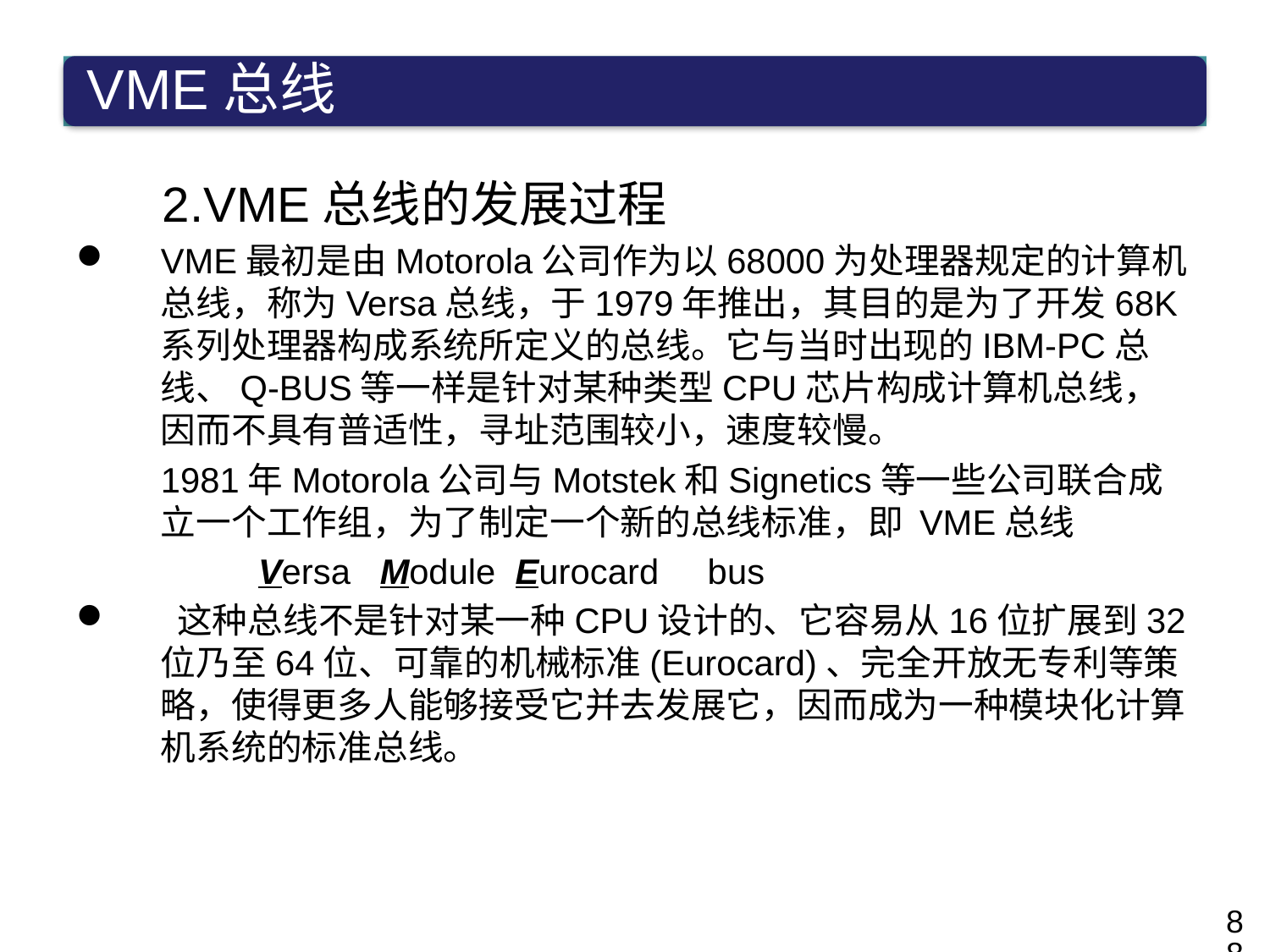

VME总线
VME总线的发展过程
VME最初是由Motorola公司作为以68000为处理器规定的计算机总线，称为Versa总线，于1979年推出，其目的是为了开发68K系列处理器构成系统所定义的总线。它与当时出现的IBM-PC总线、Q-BUS等一样是针对某种类型CPU芯片构成计算机总线，因而不具有普适性，寻址范围较小，速度较慢。
	1981年Motorola公司与Motstek和Signetics等一些公司联合成立一个工作组，为了制定一个新的总线标准，即 VME总线
	          Versa   Module  Eurocard     bus
 这种总线不是针对某一种CPU设计的、它容易从16位扩展到32位乃至64位、可靠的机械标准(Eurocard)、完全开放无专利等策略，使得更多人能够接受它并去发展它，因而成为一种模块化计算机系统的标准总线。
88